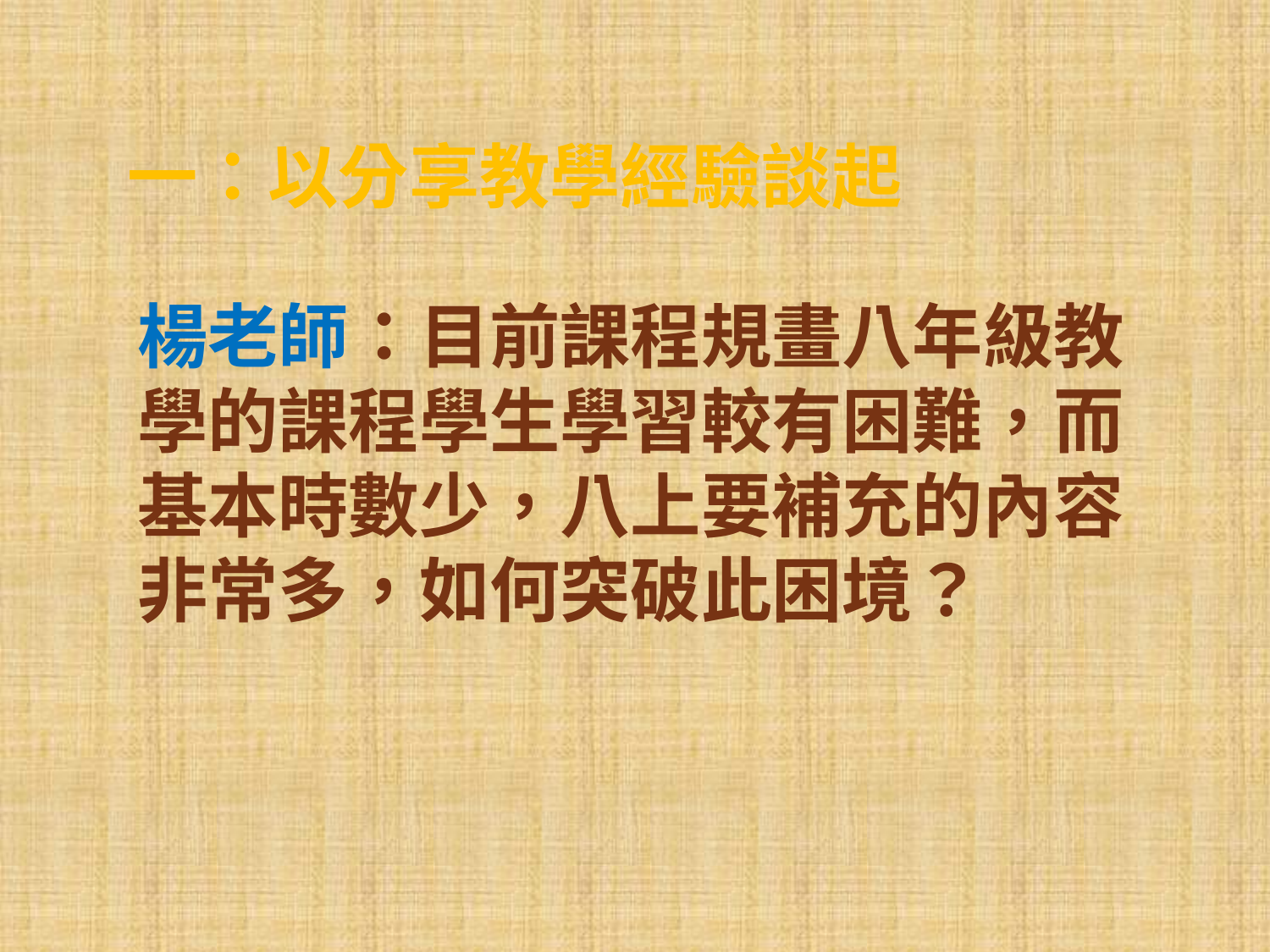

一：以分享教學經驗談起

楊老師：目前課程規畫八年級教學的課程學生學習較有困難，而基本時數少，八上要補充的內容非常多，如何突破此困境？